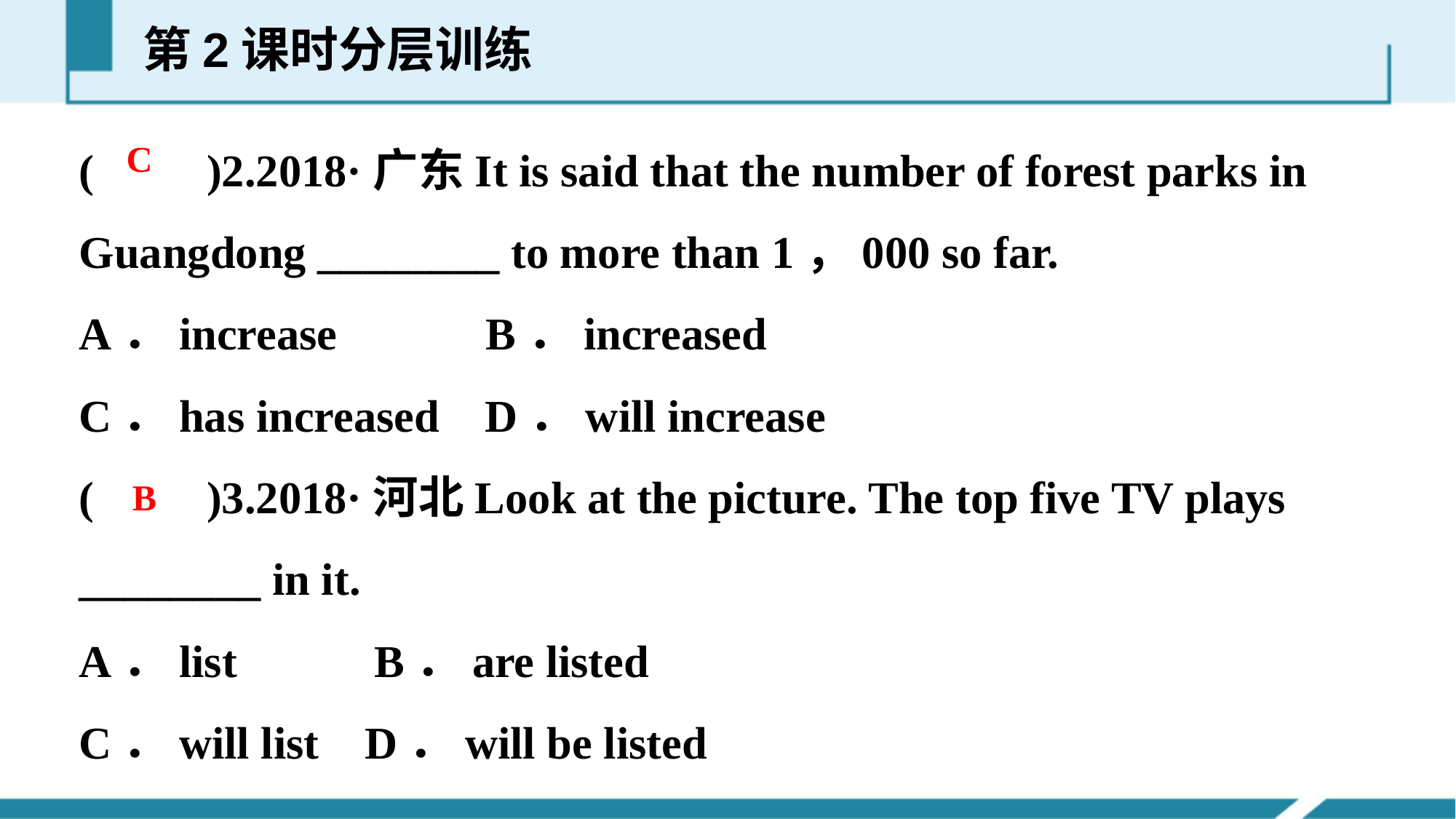

第2课时分层训练
(　　)2.2018·广东It is said that the number of forest parks in Guangdong ________ to more than 1，000 so far.
A．increase             B．increased
C．has increased    D．will increase
(　　)3.2018·河北Look at the picture. The top five TV plays ________ in it.
A．list            B．are listed
C．will list    D．will be listed
C
B